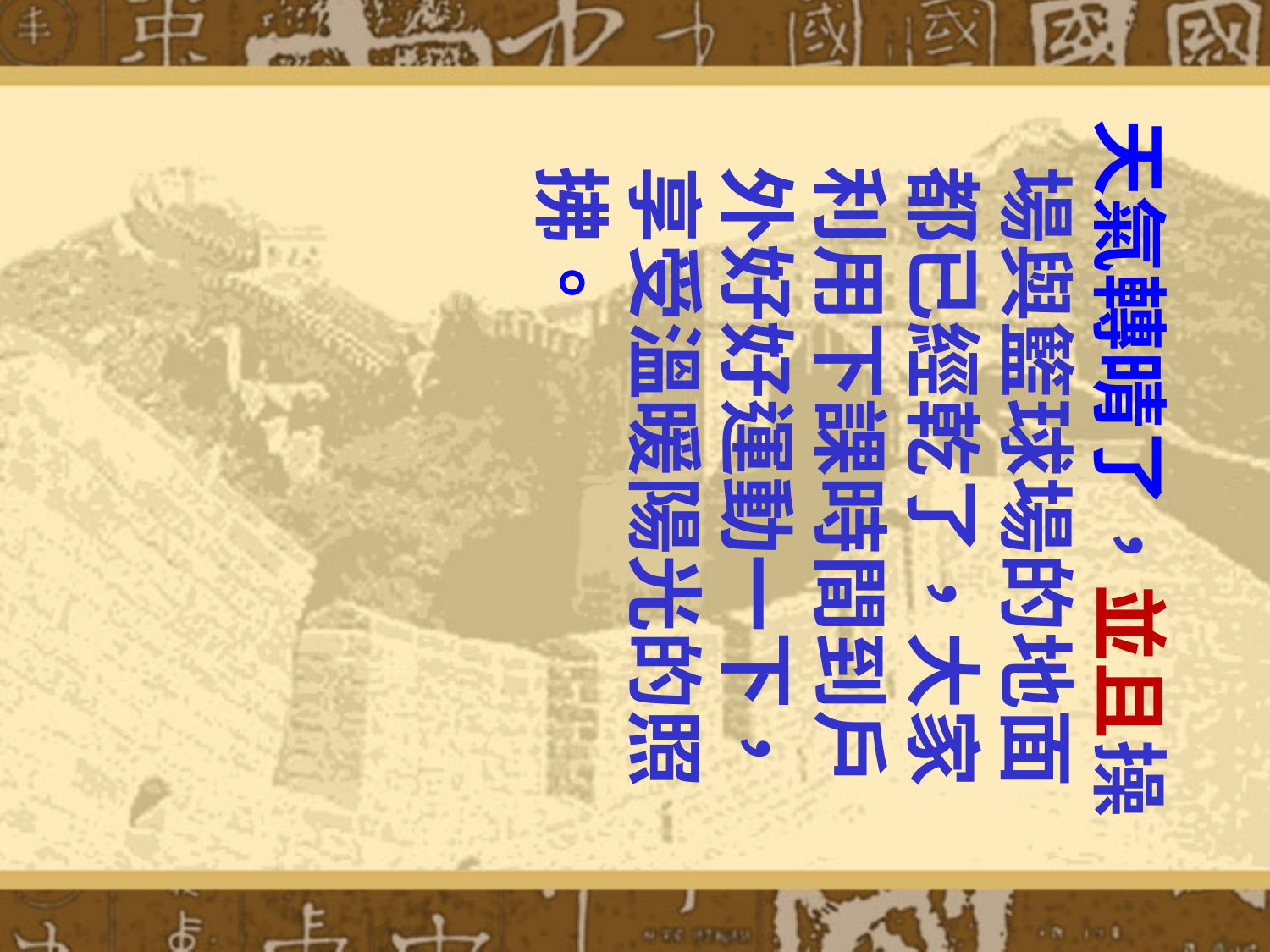

天氣轉晴了，並且操場與籃球場的地面都已經乾了，大家利用下課時間到戶外好好運動一下，享受溫暖陽光的照拂。